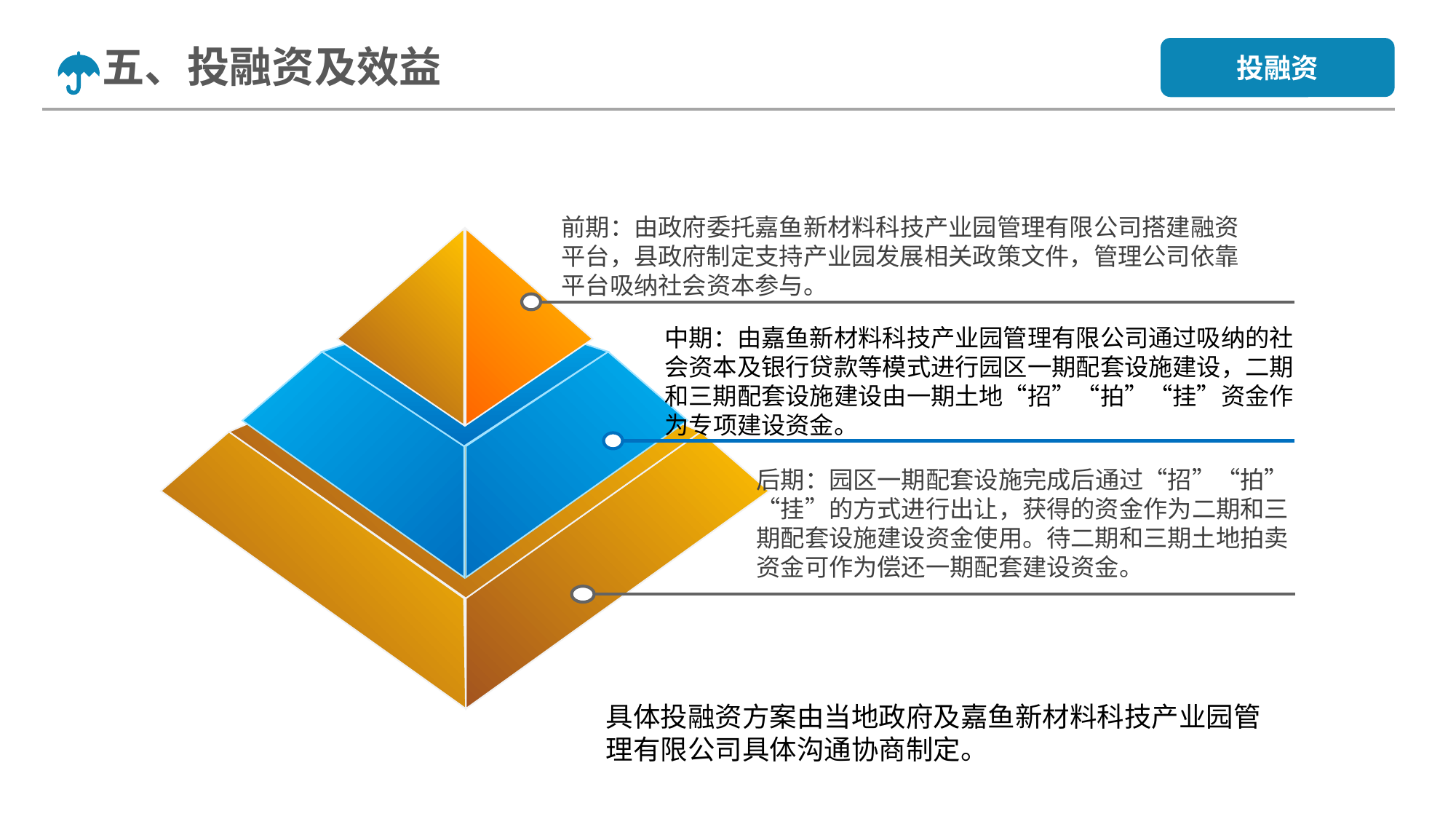

五、投融资及效益
投融资

前期：由政府委托嘉鱼新材料科技产业园管理有限公司搭建融资平台，县政府制定支持产业园发展相关政策文件，管理公司依靠平台吸纳社会资本参与。

中期：由嘉鱼新材料科技产业园管理有限公司通过吸纳的社会资本及银行贷款等模式进行园区一期配套设施建设，二期和三期配套设施建设由一期土地“招”“拍”“挂”资金作为专项建设资金。

后期：园区一期配套设施完成后通过“招”“拍”“挂”的方式进行出让，获得的资金作为二期和三期配套设施建设资金使用。待二期和三期土地拍卖资金可作为偿还一期配套建设资金。

具体投融资方案由当地政府及嘉鱼新材料科技产业园管理有限公司具体沟通协商制定。